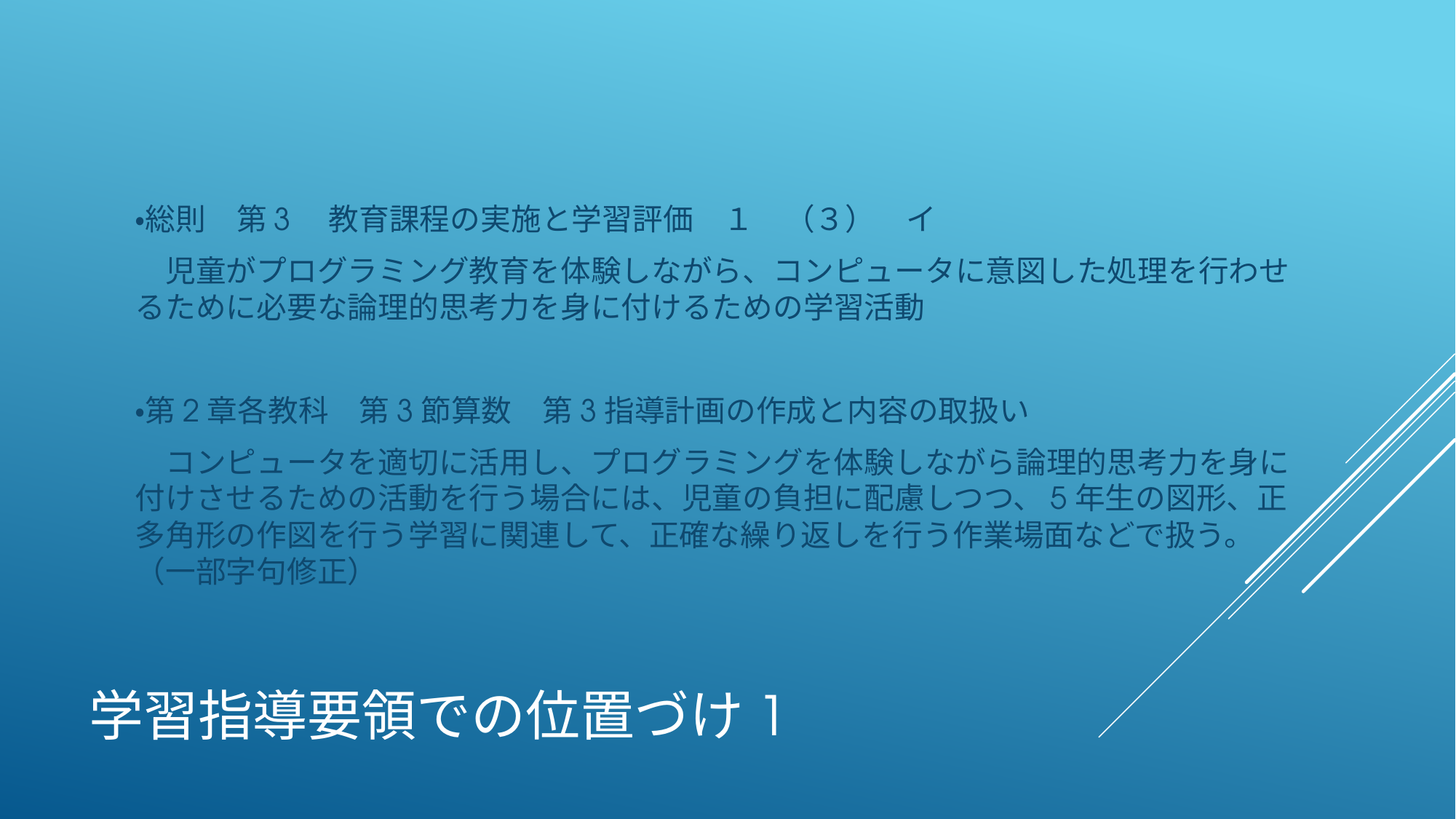

・総則　第3　教育課程の実施と学習評価　１　（３）　イ
　児童がプログラミング教育を体験しながら、コンピュータに意図した処理を行わせるために必要な論理的思考力を身に付けるための学習活動

・第2章各教科　第3節算数　第3指導計画の作成と内容の取扱い
　コンピュータを適切に活用し、プログラミングを体験しながら論理的思考力を身に付けさせるための活動を行う場合には、児童の負担に配慮しつつ、5年生の図形、正多角形の作図を行う学習に関連して、正確な繰り返しを行う作業場面などで扱う。（一部字句修正）

# 学習指導要領での位置づけ1